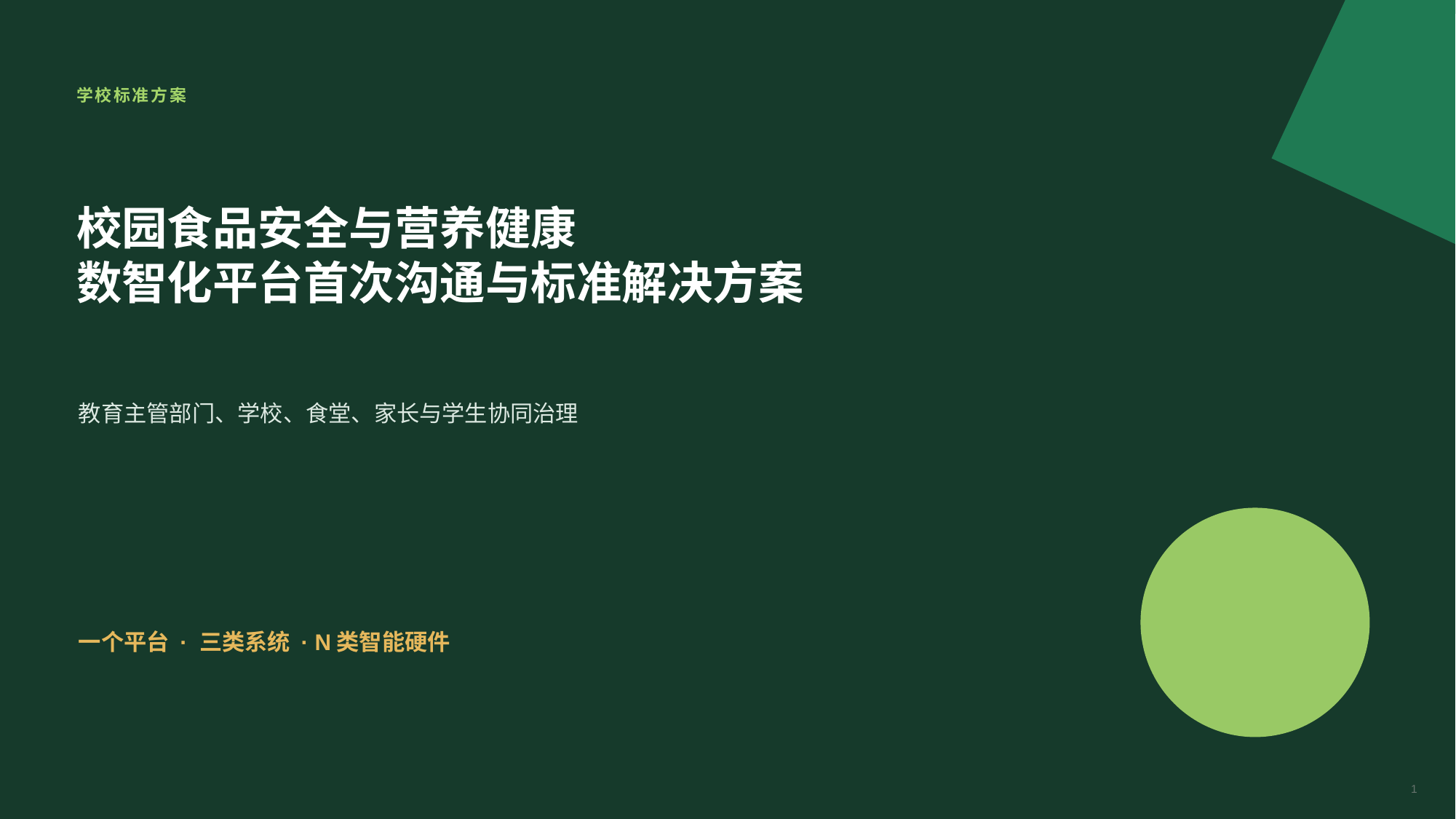

学校标准方案
校园食品安全与营养健康
数智化平台首次沟通与标准解决方案
教育主管部门、学校、食堂、家长与学生协同治理

一个平台 · 三类系统 · N类智能硬件
1